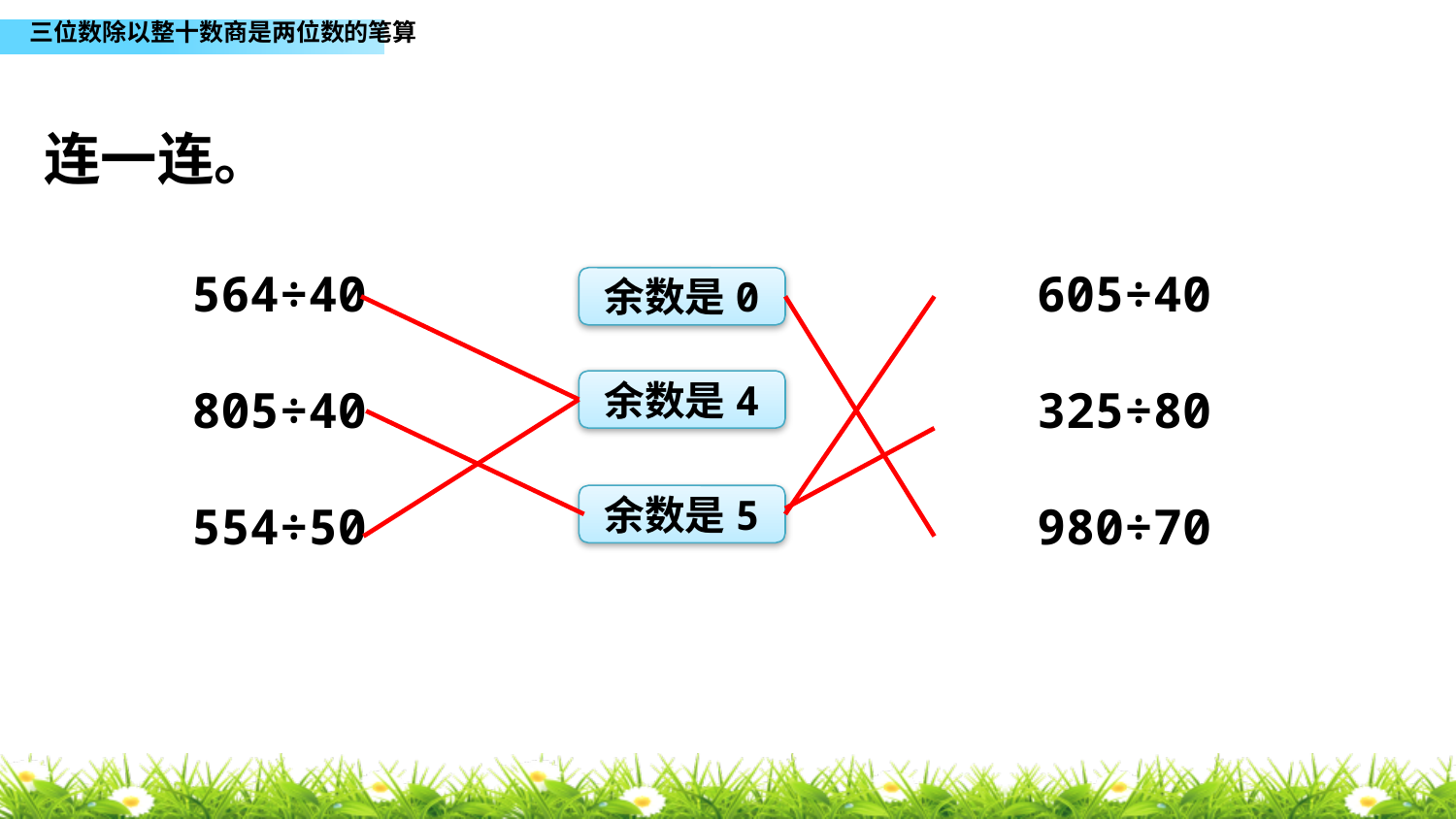

连一连。
564÷40                       605÷40

805÷40                       325÷80

554÷50                       980÷70
余数是0
余数是4
余数是5